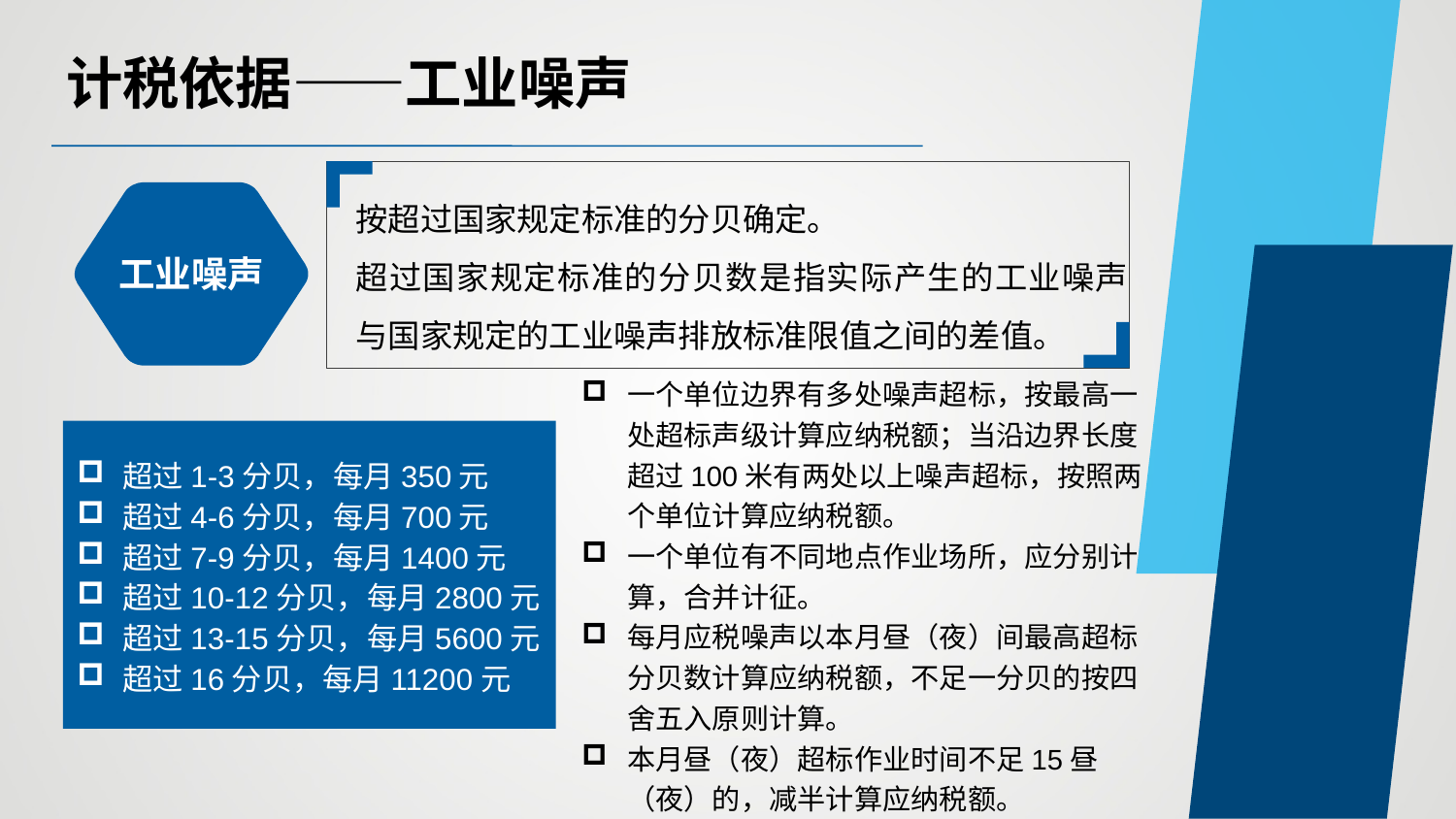

计税依据——工业噪声

按超过国家规定标准的分贝确定。
超过国家规定标准的分贝数是指实际产生的工业噪声与国家规定的工业噪声排放标准限值之间的差值。

工业噪声

一个单位边界有多处噪声超标，按最高一处超标声级计算应纳税额；当沿边界长度超过100米有两处以上噪声超标，按照两个单位计算应纳税额。
一个单位有不同地点作业场所，应分别计算，合并计征。
每月应税噪声以本月昼（夜）间最高超标分贝数计算应纳税额，不足一分贝的按四舍五入原则计算。
本月昼（夜）超标作业时间不足15昼（夜）的，减半计算应纳税额。
超过1-3分贝，每月350元
超过4-6分贝，每月700元
超过7-9分贝，每月1400元
超过10-12分贝，每月2800元
超过13-15分贝，每月5600元
超过16分贝，每月11200元